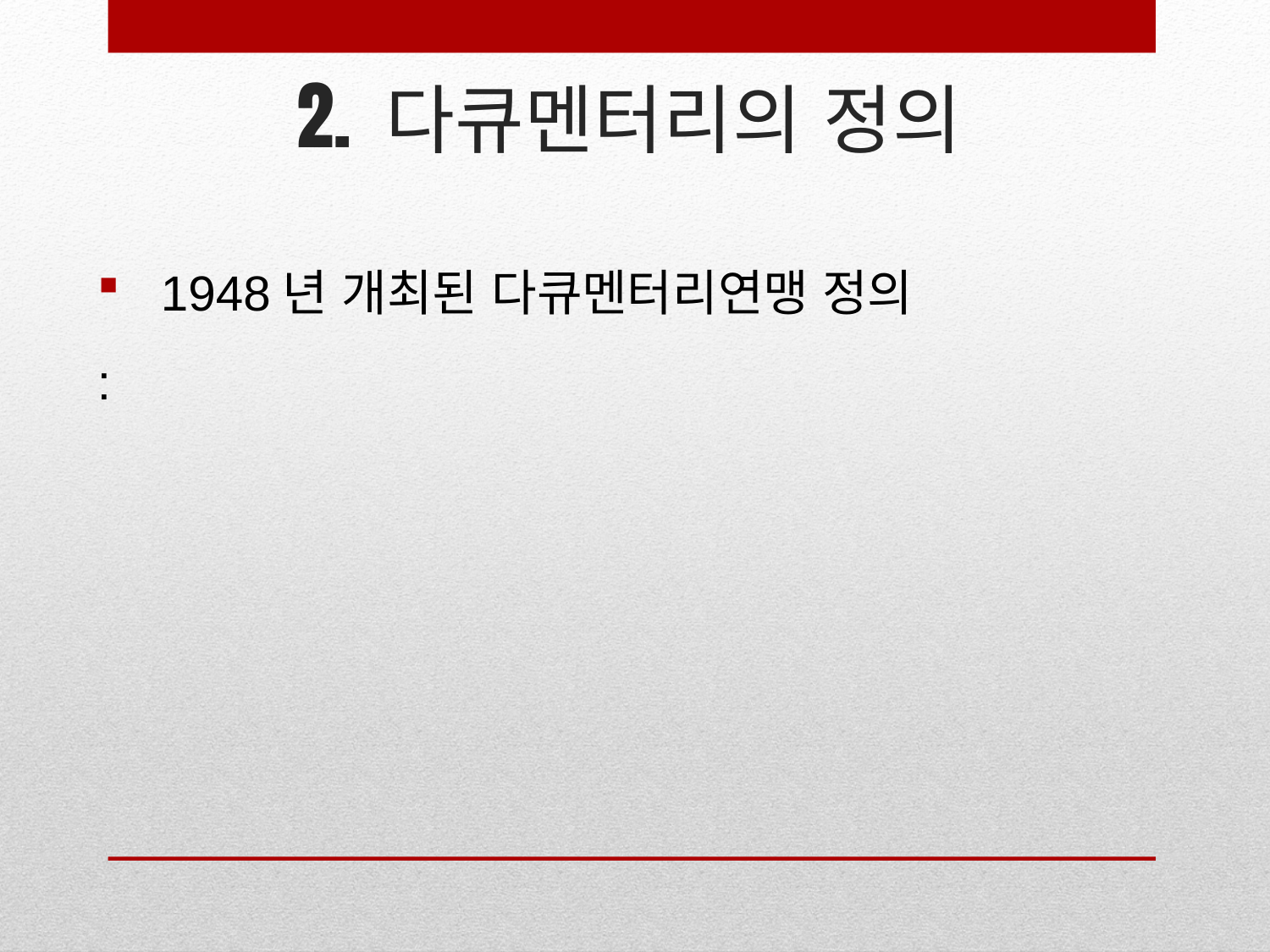

# 2. 다큐멘터리의 정의
1948년 개최된 다큐멘터리연맹 정의
: